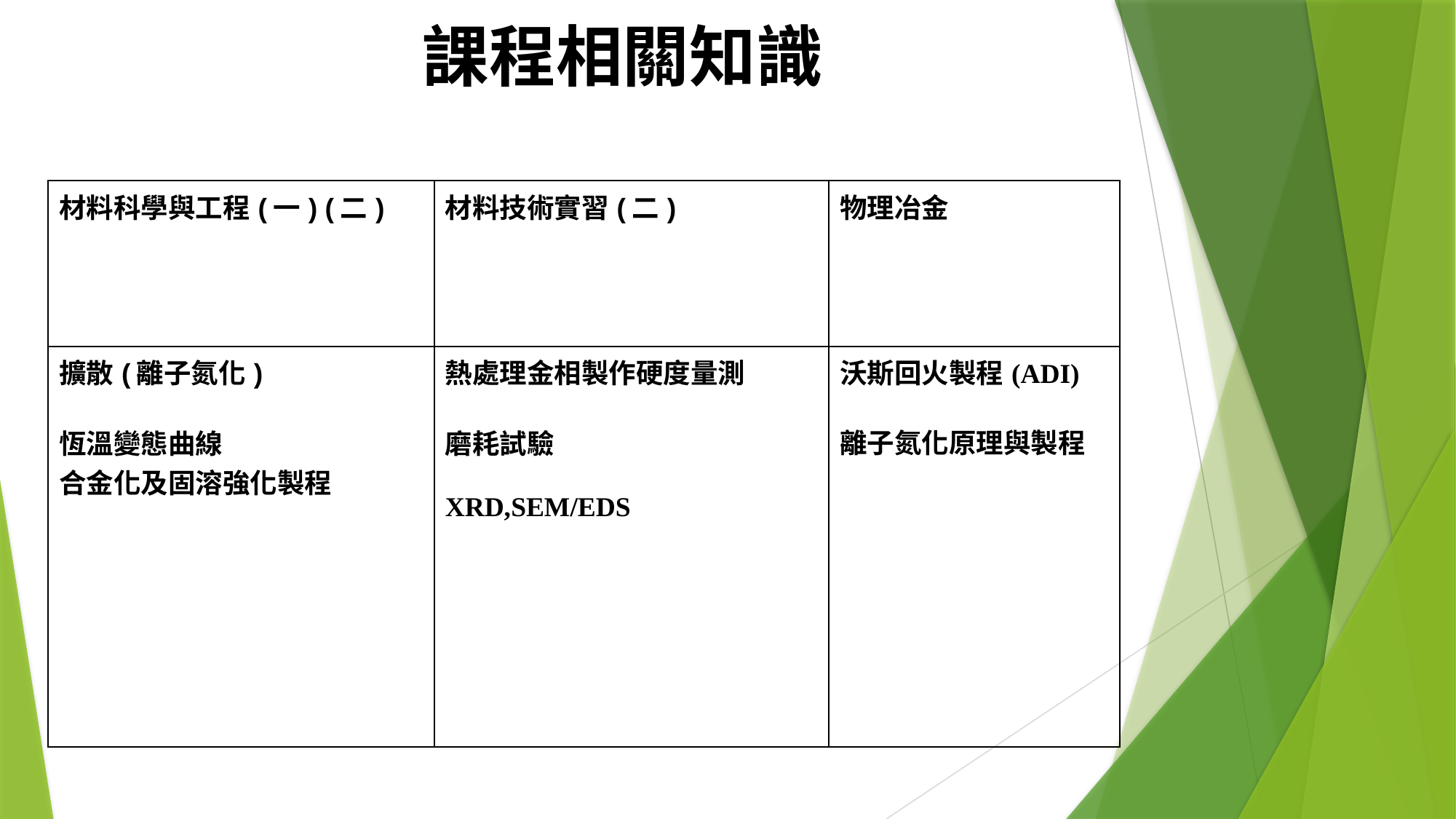

# 課程相關知識
| 材料科學與工程(一) (二) | 材料技術實習(二) | 物理冶金 |
| --- | --- | --- |
| 擴散(離子氮化) 恆溫變態曲線 合金化及固溶強化製程 | 熱處理金相製作硬度量測 磨耗試驗 XRD,SEM/EDS | 沃斯回火製程(ADI) 離子氮化原理與製程 |